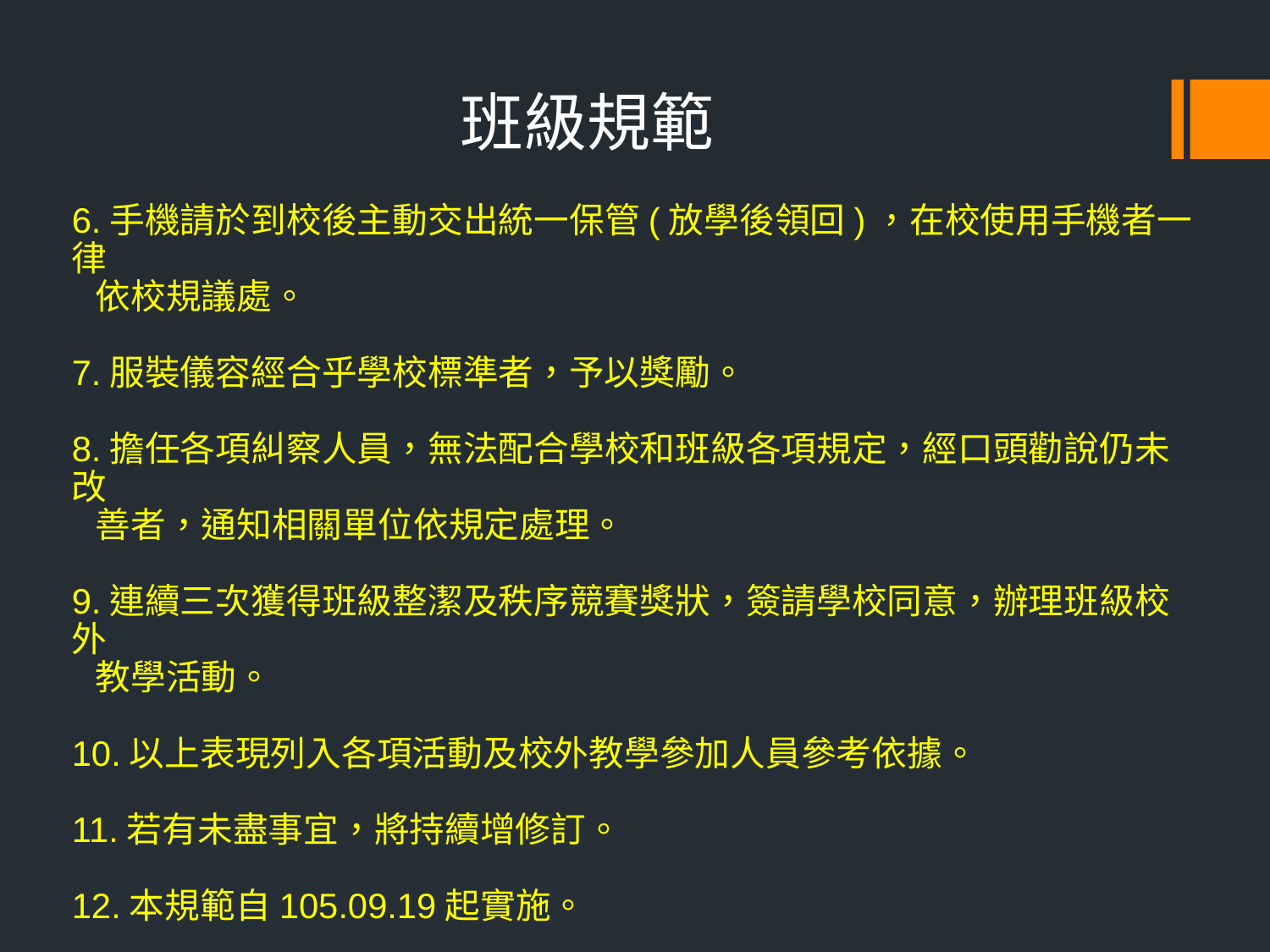

班級規範
# 6.手機請於到校後主動交出統一保管(放學後領回)，在校使用手機者一律 依校規議處。 7.服裝儀容經合乎學校標準者，予以獎勵。 8.擔任各項糾察人員，無法配合學校和班級各項規定，經口頭勸說仍未改 善者，通知相關單位依規定處理。 9.連續三次獲得班級整潔及秩序競賽獎狀，簽請學校同意，辦理班級校外 教學活動。 10.以上表現列入各項活動及校外教學參加人員參考依據。 11.若有未盡事宜，將持續增修訂。 12.本規範自105.09.19起實施。